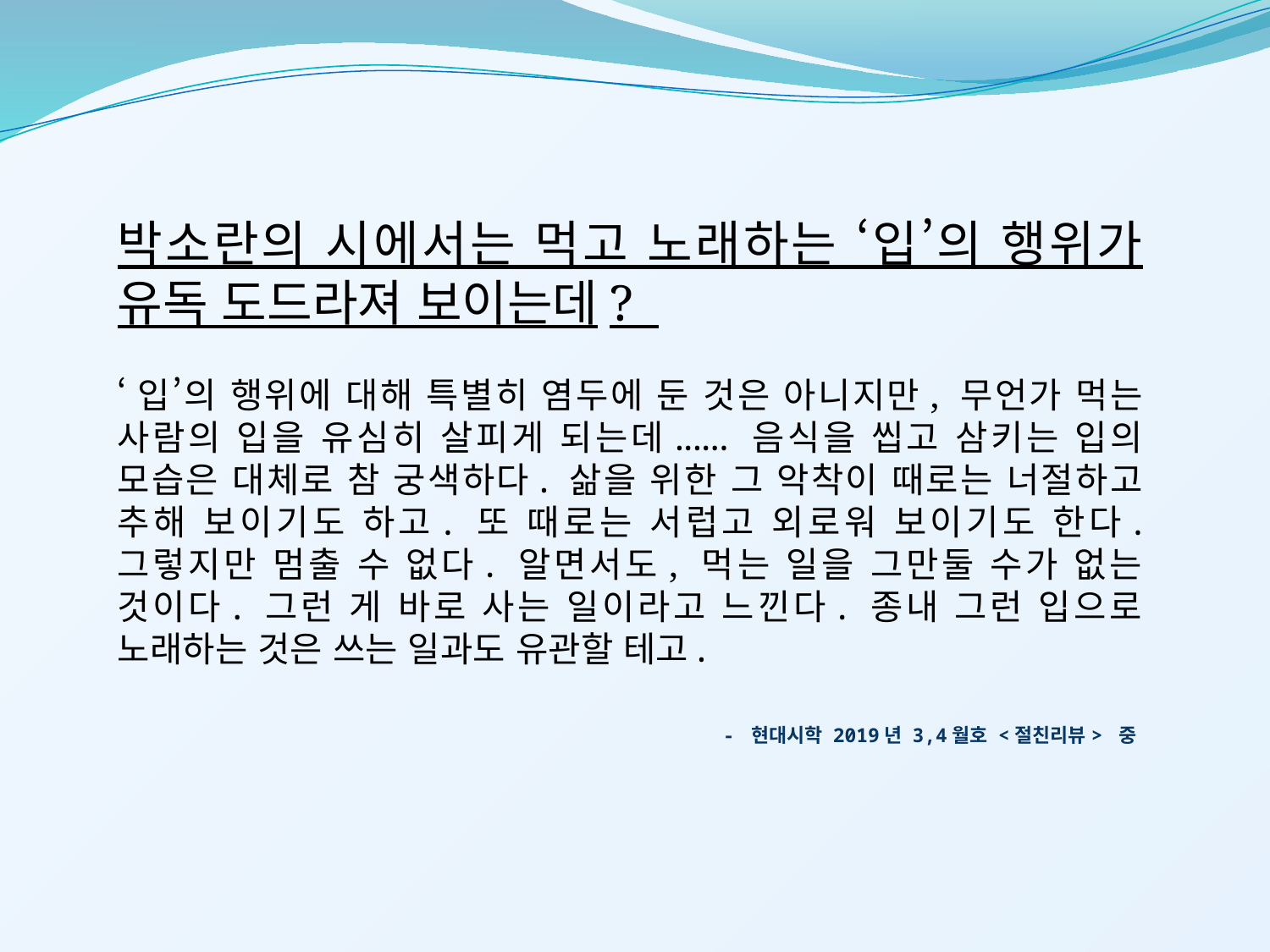

박소란의 시에서는 먹고 노래하는 ‘입’의 행위가 유독 도드라져 보이는데?

‘입’의 행위에 대해 특별히 염두에 둔 것은 아니지만, 무언가 먹는 사람의 입을 유심히 살피게 되는데...... 음식을 씹고 삼키는 입의 모습은 대체로 참 궁색하다. 삶을 위한 그 악착이 때로는 너절하고 추해 보이기도 하고. 또 때로는 서럽고 외로워 보이기도 한다. 그렇지만 멈출 수 없다. 알면서도, 먹는 일을 그만둘 수가 없는 것이다. 그런 게 바로 사는 일이라고 느낀다. 종내 그런 입으로 노래하는 것은 쓰는 일과도 유관할 테고.

- 현대시학 2019년 3,4월호 <절친리뷰> 중